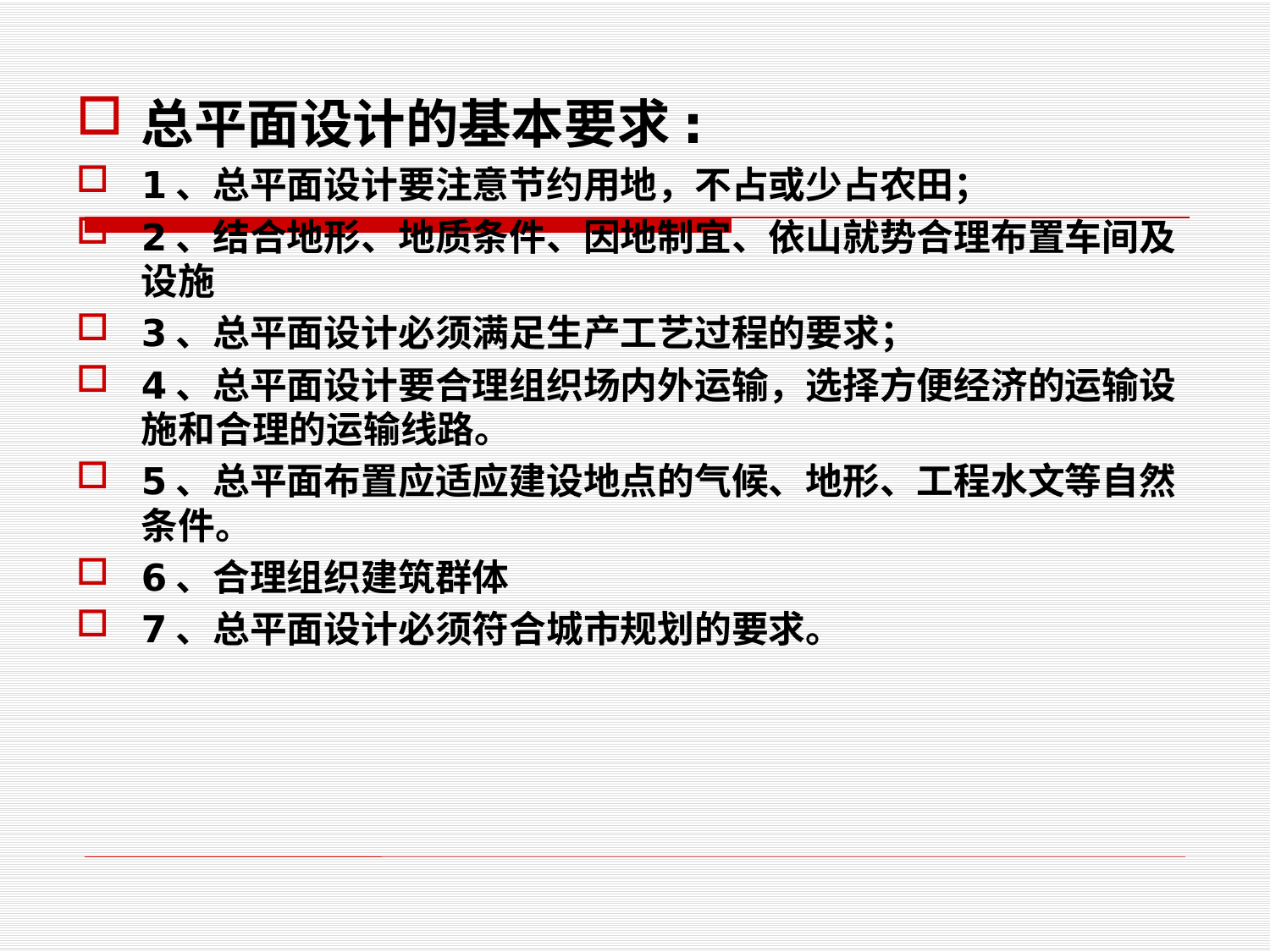

总平面设计的基本要求:
1、总平面设计要注意节约用地，不占或少占农田；
2、结合地形、地质条件、因地制宜、依山就势合理布置车间及设施
3、总平面设计必须满足生产工艺过程的要求；
4、总平面设计要合理组织场内外运输，选择方便经济的运输设施和合理的运输线路。
5、总平面布置应适应建设地点的气候、地形、工程水文等自然条件。
6、合理组织建筑群体
7、总平面设计必须符合城市规划的要求。